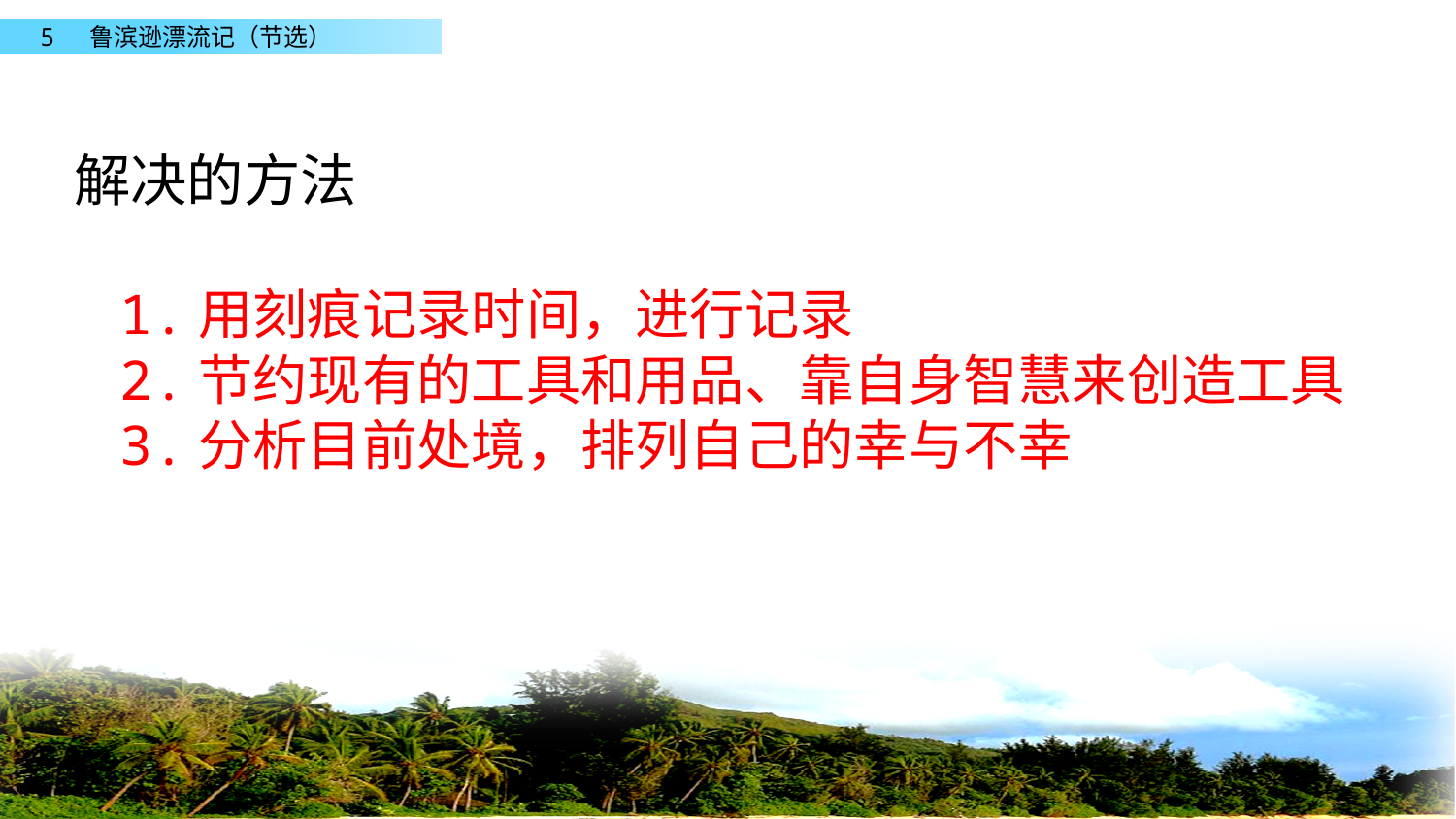

解决的方法
1.用刻痕记录时间，进行记录
2.节约现有的工具和用品、靠自身智慧来创造工具
3.分析目前处境，排列自己的幸与不幸